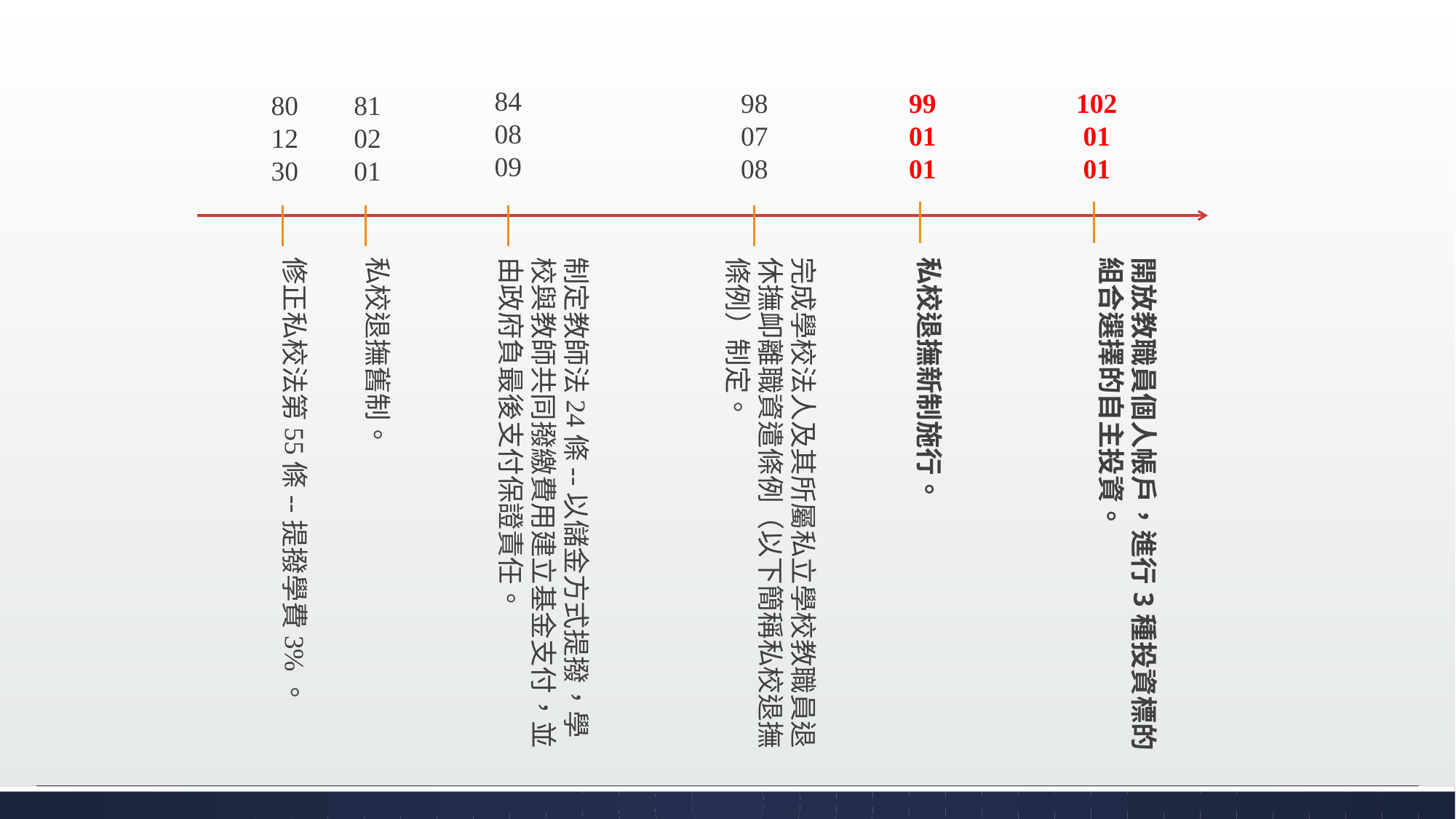

84
08
09
99
01
01
102
01
01
98
07
08
80
12
30
81
02
01
修正私校法第55條--提撥學費3%。
私校退撫舊制。
制定教師法24條--以儲金方式提撥，學校與教師共同撥繳費用建立基金支付，並由政府負最後支付保證責任。
完成學校法人及其所屬私立學校教職員退休撫卹離職資遣條例（以下簡稱私校退撫條例）制定。
私校退撫新制施行。
開放教職員個人帳戶，進行3種投資標的組合選擇的自主投資。